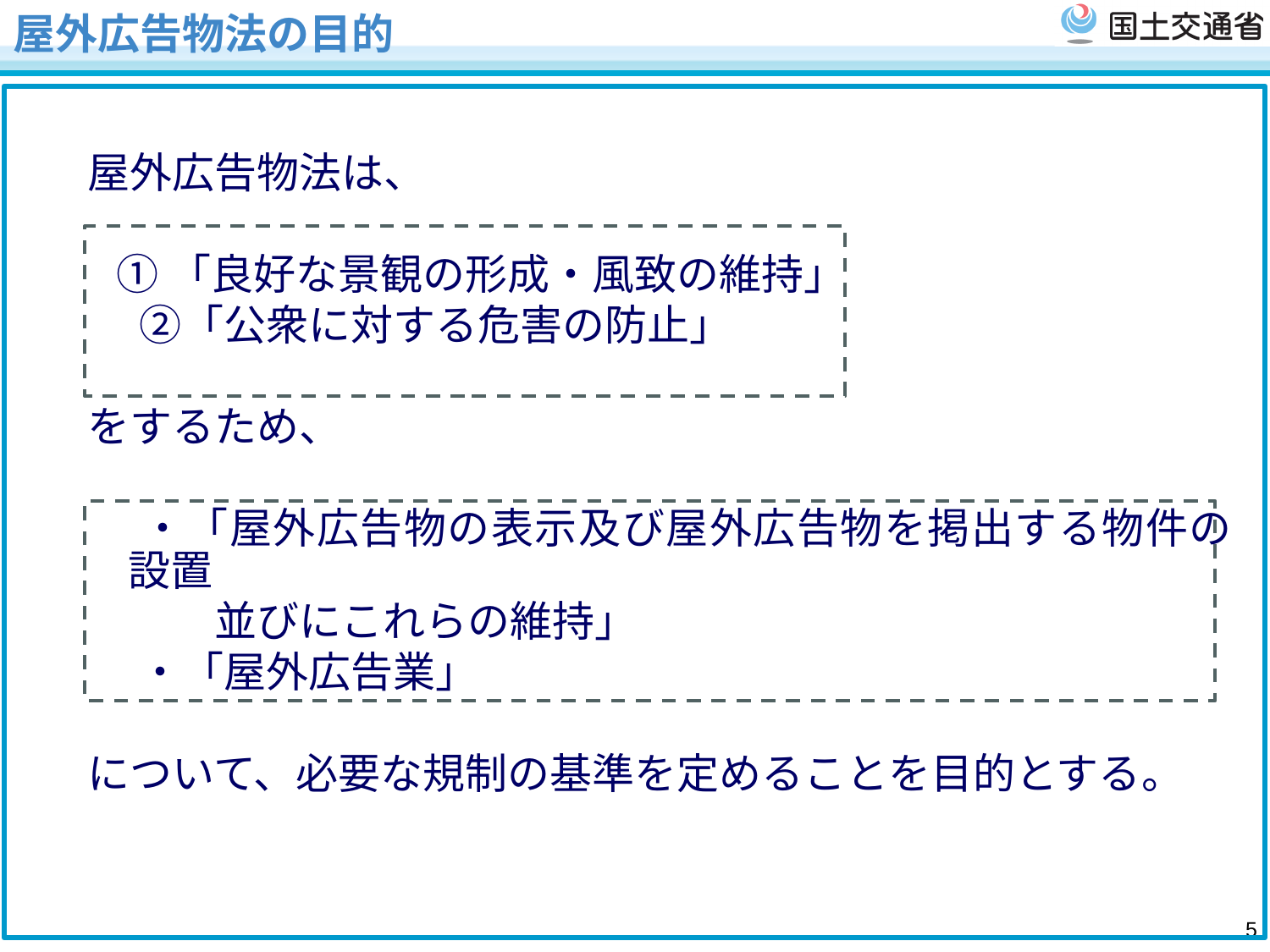

# 屋外広告物法の目的

屋外広告物法は、

   ①「良好な景観の形成・風致の維持」
　 ②「公衆に対する危害の防止」

をするため、

　 ・「屋外広告物の表示及び屋外広告物を掲出する物件の設置
　　　並びにこれらの維持」
　 ・「屋外広告業」

について、必要な規制の基準を定めることを目的とする。

5